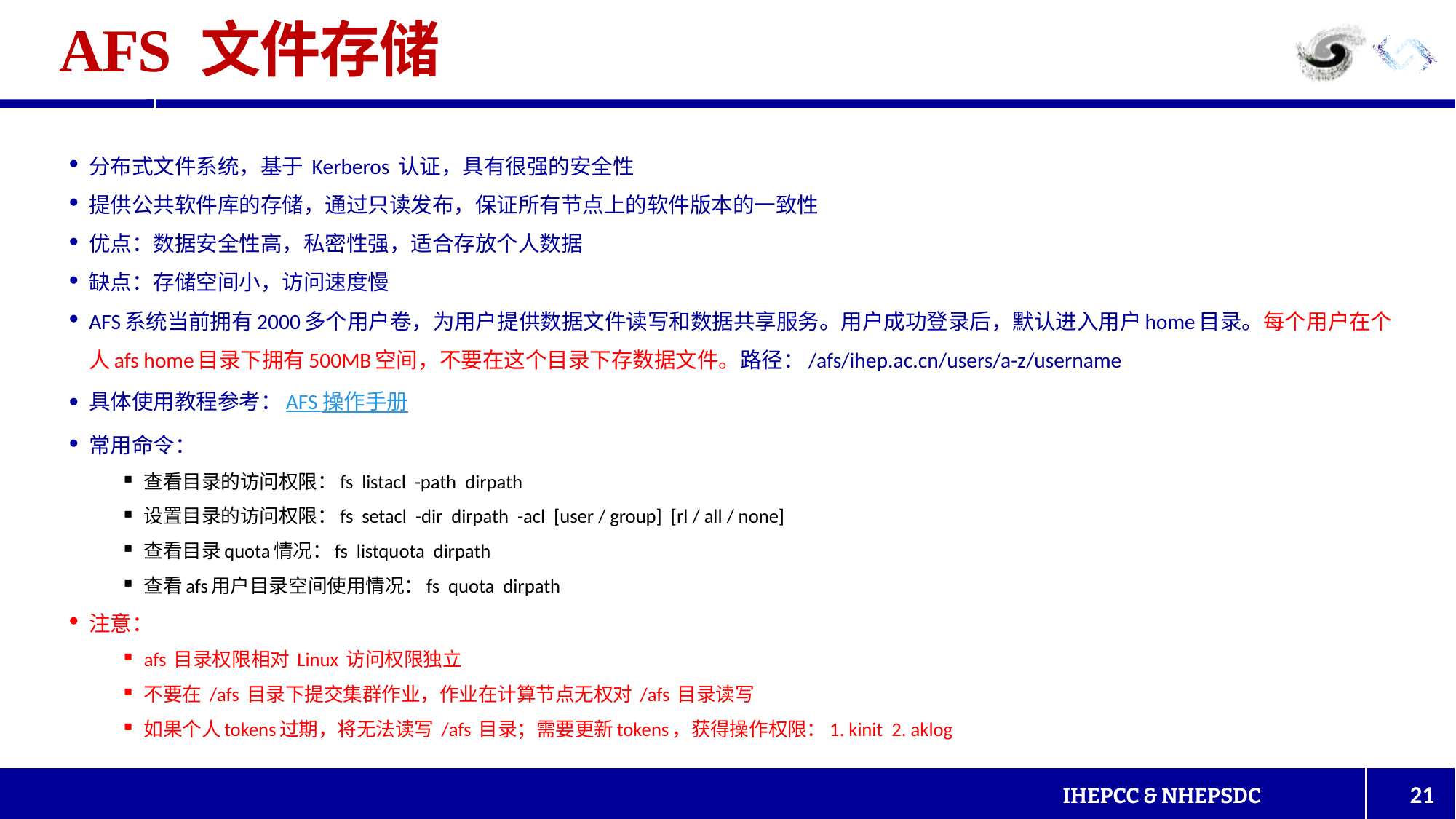

# AFS 文件存储
分布式文件系统，基于 Kerberos 认证，具有很强的安全性
提供公共软件库的存储，通过只读发布，保证所有节点上的软件版本的一致性
优点：数据安全性高，私密性强，适合存放个人数据
缺点：存储空间小，访问速度慢
AFS系统当前拥有2000多个用户卷，为用户提供数据文件读写和数据共享服务。用户成功登录后，默认进入用户home目录。每个用户在个人afs home目录下拥有500MB空间，不要在这个目录下存数据文件。路径：/afs/ihep.ac.cn/users/a-z/username
具体使用教程参考：AFS 操作手册
常用命令：
查看目录的访问权限：fs  listacl  -path  dirpath
设置目录的访问权限：fs  setacl  -dir  dirpath  -acl  [user / group]  [rl / all / none]
查看目录quota情况：fs  listquota  dirpath
查看afs用户目录空间使用情况：fs  quota  dirpath
注意：
afs 目录权限相对 Linux 访问权限独立
不要在 /afs 目录下提交集群作业，作业在计算节点无权对 /afs 目录读写
如果个人tokens过期，将无法读写 /afs 目录；需要更新tokens，获得操作权限：1. kinit  2. aklog